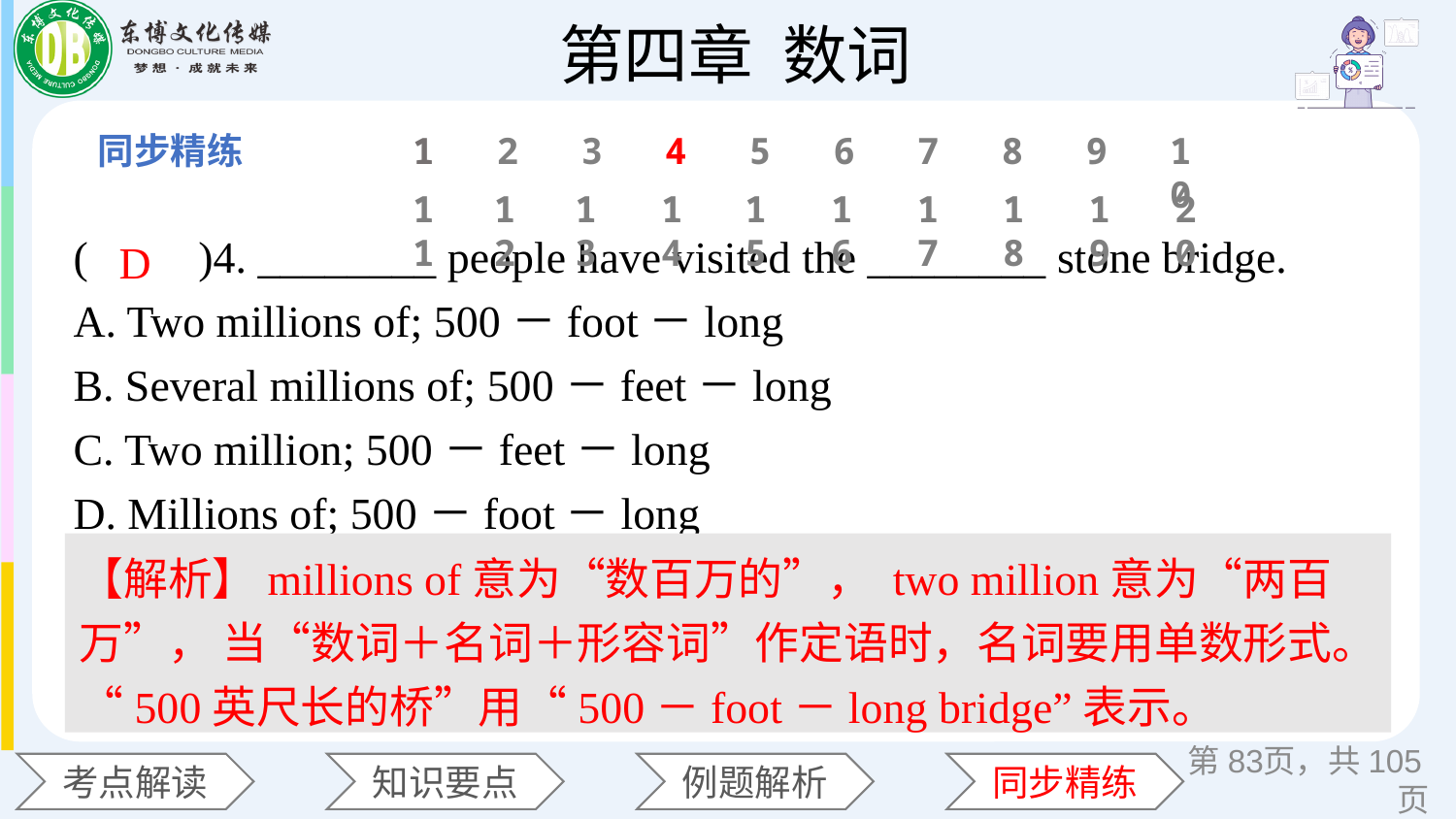

1
2
3
4
5
6
7
8
9
10
11
12
13
14
15
16
17
18
19
20
(　　)4. ________ people have visited the ________ stone bridge.
A. Two millions of; 500－foot－long
B. Several millions of; 500－feet－long
C. Two million; 500－feet－long
D. Millions of; 500－foot－long
D
【解析】millions of意为“数百万的”， two million意为“两百万”， 当“数词＋名词＋形容词”作定语时，名词要用单数形式。“500英尺长的桥”用“500－foot－long bridge”表示。
第83页，共105页